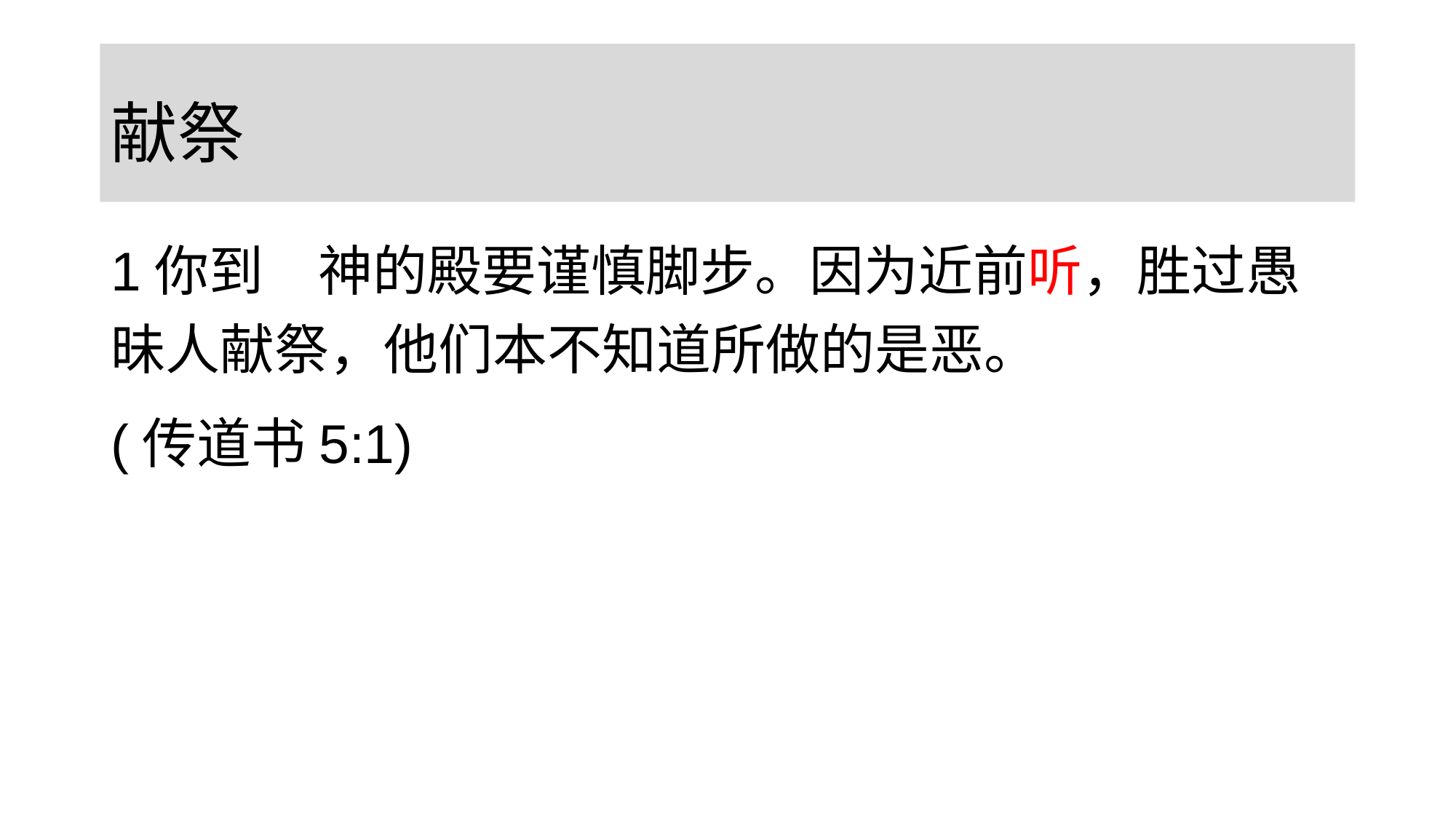

# 献祭
1你到　神的殿要谨慎脚步。因为近前听，胜过愚昧人献祭，他们本不知道所做的是恶。
(传道书5:1)